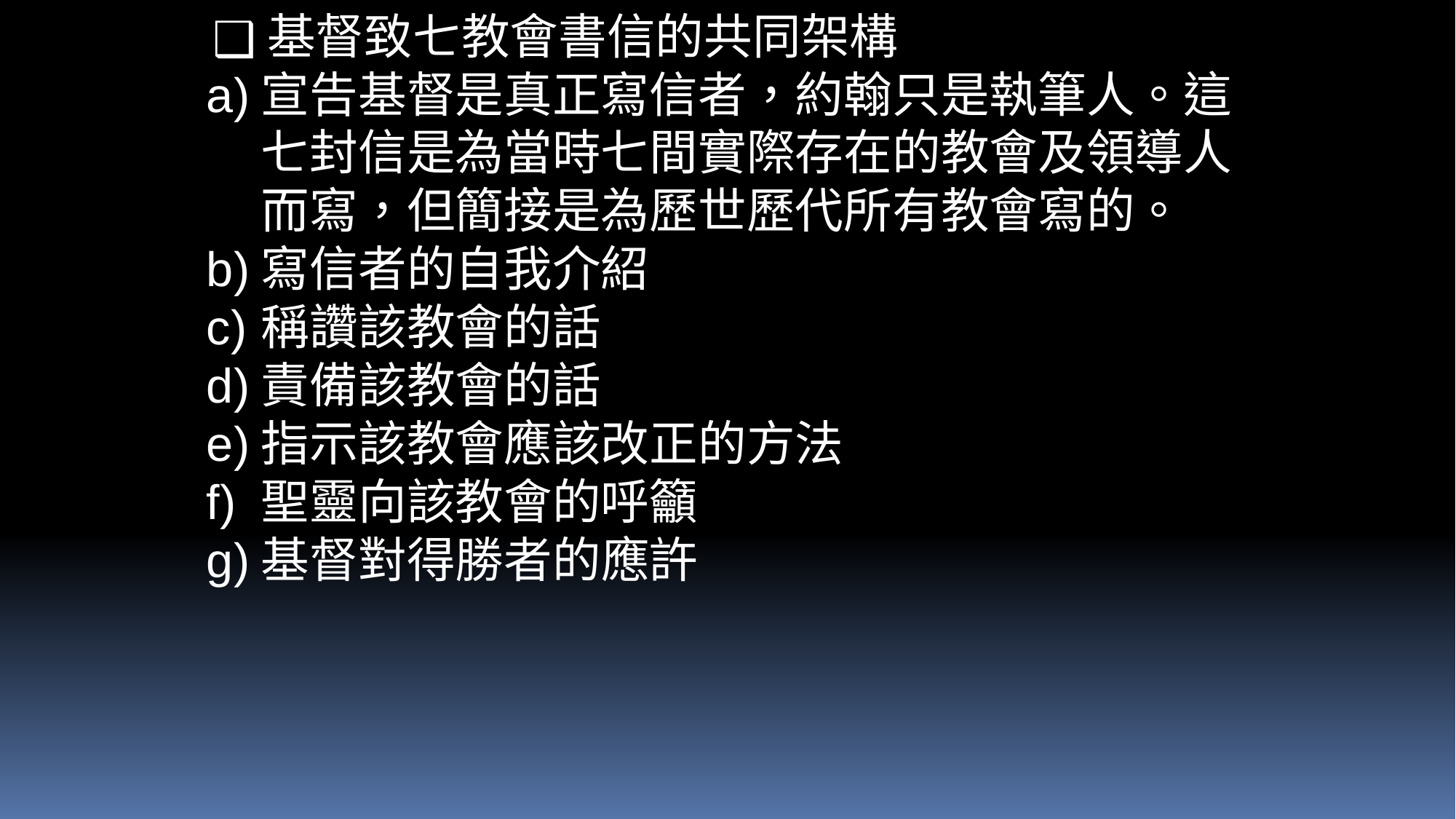

基督致七教會書信的共同架構
宣告基督是真正寫信者，約翰只是執筆人。這七封信是為當時七間實際存在的教會及領導人而寫，但簡接是為歷世歷代所有教會寫的。
寫信者的自我介紹
稱讚該教會的話
責備該教會的話
指示該教會應該改正的方法
聖靈向該教會的呼籲
基督對得勝者的應許